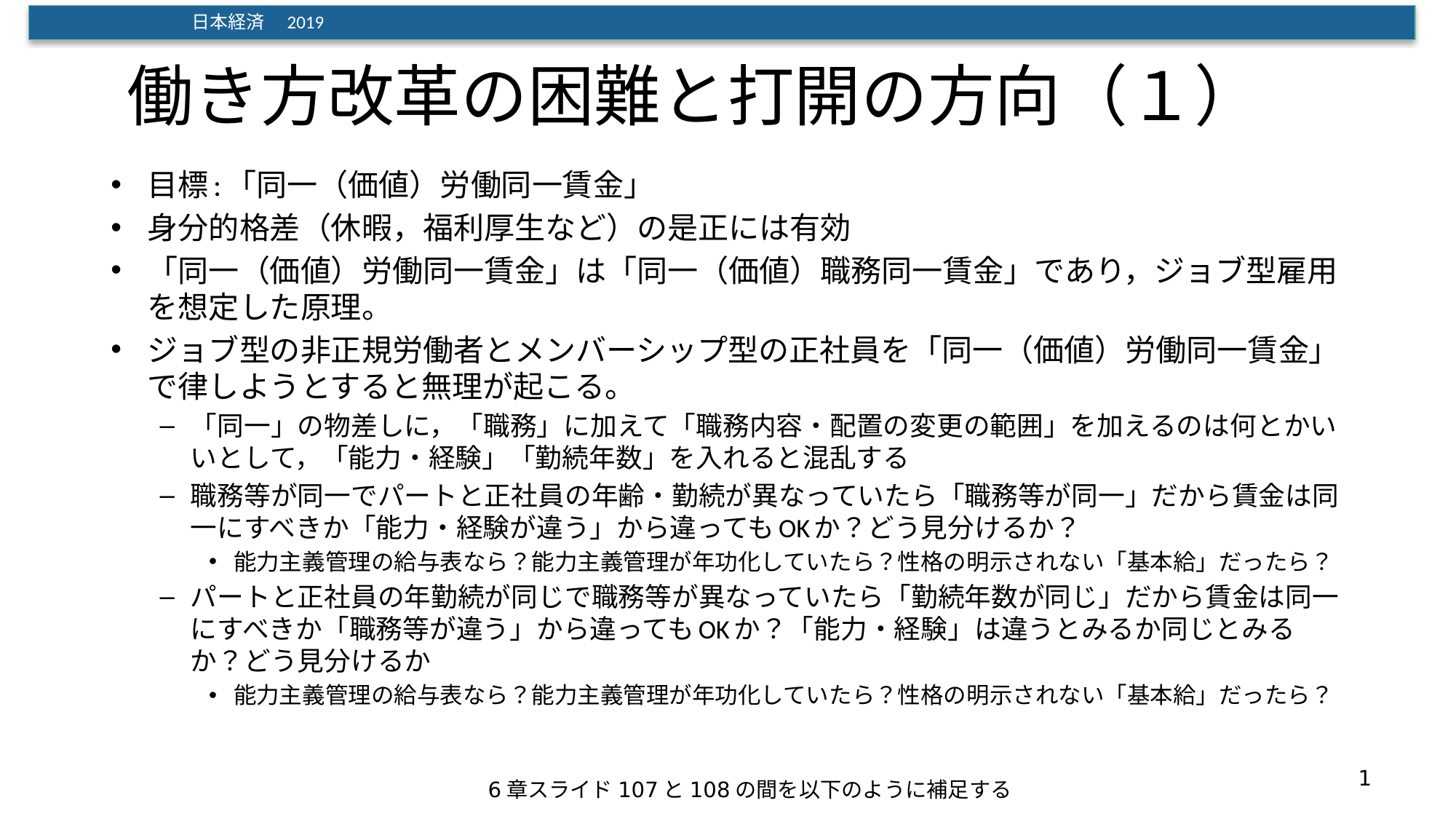

# 働き方改革の困難と打開の方向（１）
目標:「同一（価値）労働同一賃金」
身分的格差（休暇，福利厚生など）の是正には有効
「同一（価値）労働同一賃金」は「同一（価値）職務同一賃金」であり，ジョブ型雇用を想定した原理。
ジョブ型の非正規労働者とメンバーシップ型の正社員を「同一（価値）労働同一賃金」で律しようとすると無理が起こる。
「同一」の物差しに，「職務」に加えて「職務内容・配置の変更の範囲」を加えるのは何とかいいとして，「能力・経験」「勤続年数」を入れると混乱する
職務等が同一でパートと正社員の年齢・勤続が異なっていたら「職務等が同一」だから賃金は同一にすべきか「能力・経験が違う」から違ってもOKか？どう見分けるか？
能力主義管理の給与表なら？能力主義管理が年功化していたら？性格の明示されない「基本給」だったら？
パートと正社員の年勤続が同じで職務等が異なっていたら「勤続年数が同じ」だから賃金は同一にすべきか「職務等が違う」から違ってもOKか？「能力・経験」は違うとみるか同じとみるか？どう見分けるか
能力主義管理の給与表なら？能力主義管理が年功化していたら？性格の明示されない「基本給」だったら？

1
6章スライド107と108の間を以下のように補足する